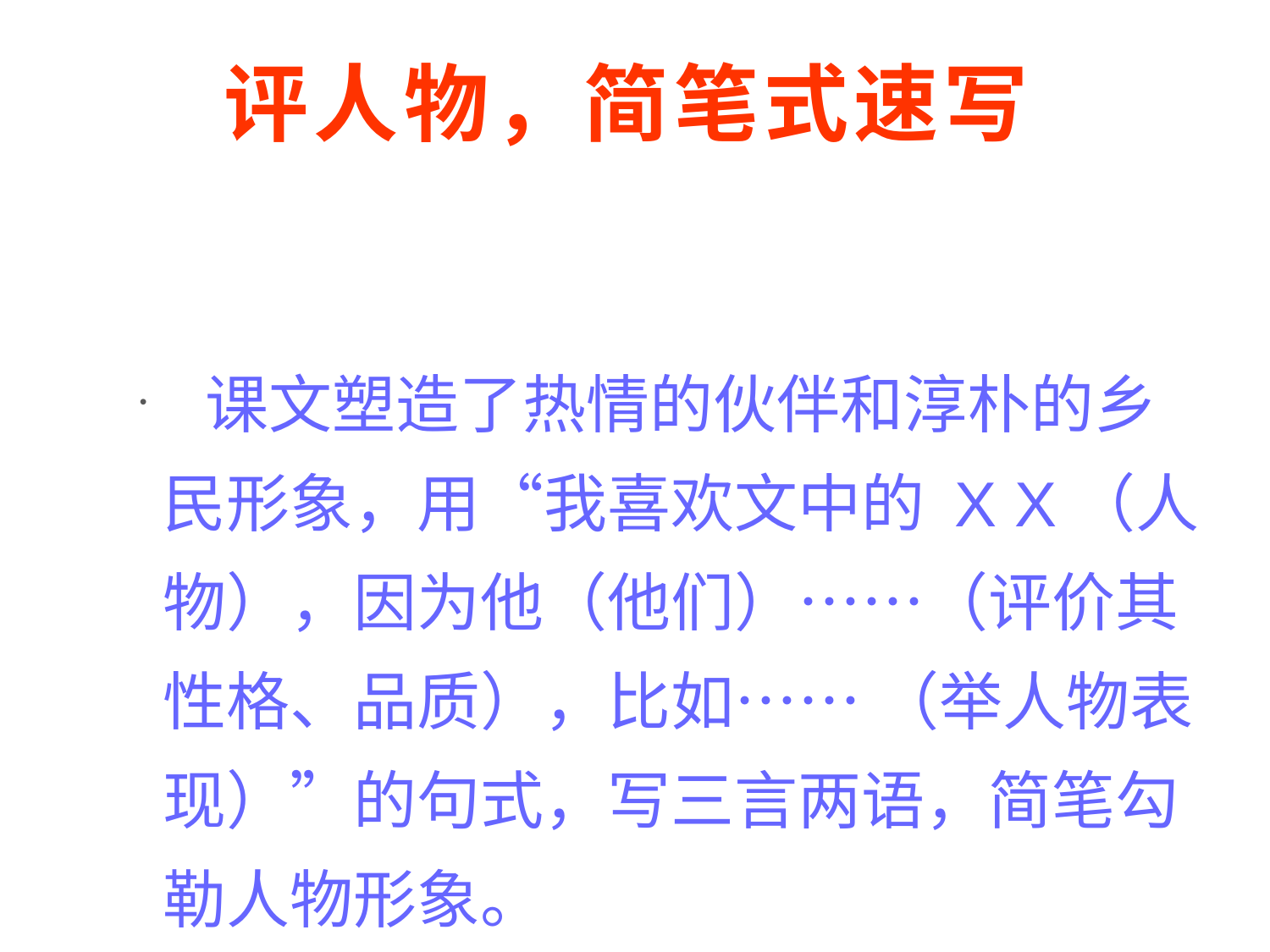

# 评人物，简笔式速写

　　课文塑造了热情的伙伴和淳朴的乡民形象，用“我喜欢文中的 X X（人物），因为他（他们）……（评价其性格、品质），比如…… （举人物表现）”的句式，写三言两语，简笔勾勒人物形象。